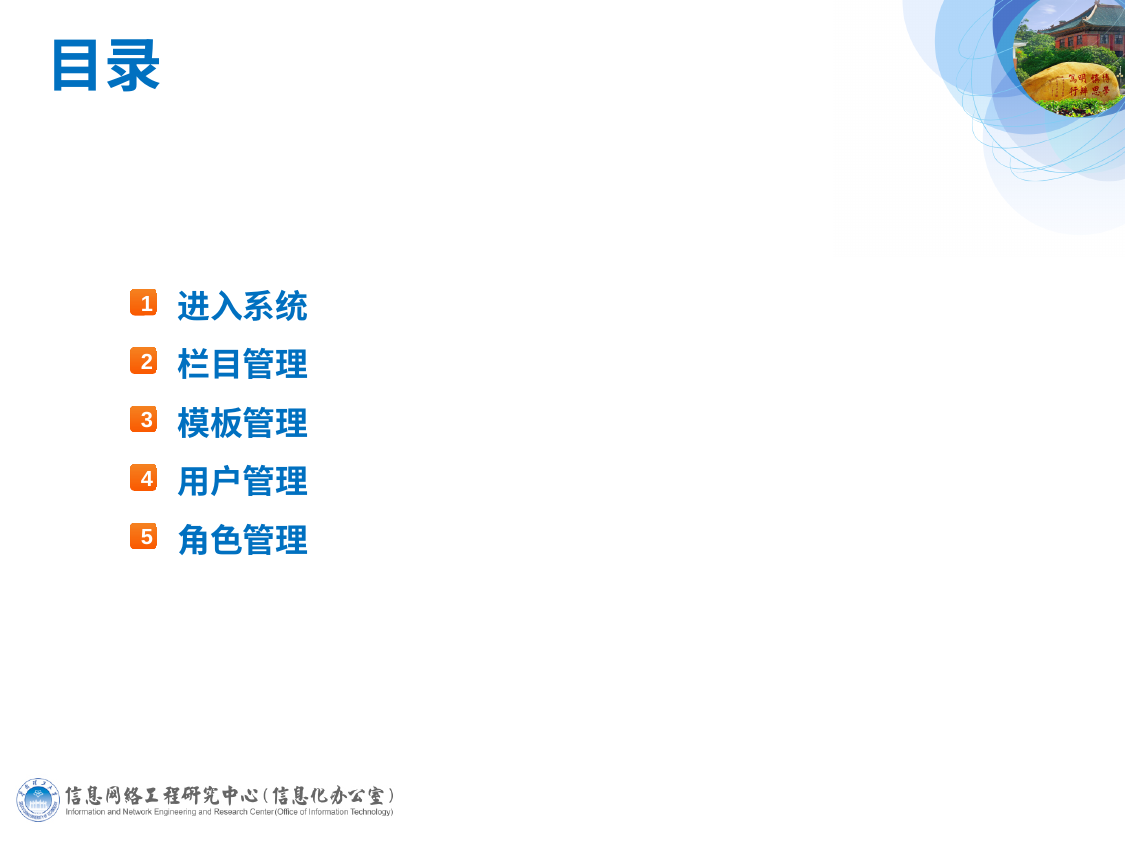

# 目录
 进入系统
 栏目管理
 模板管理
 用户管理
 角色管理
1
2
3
4
5